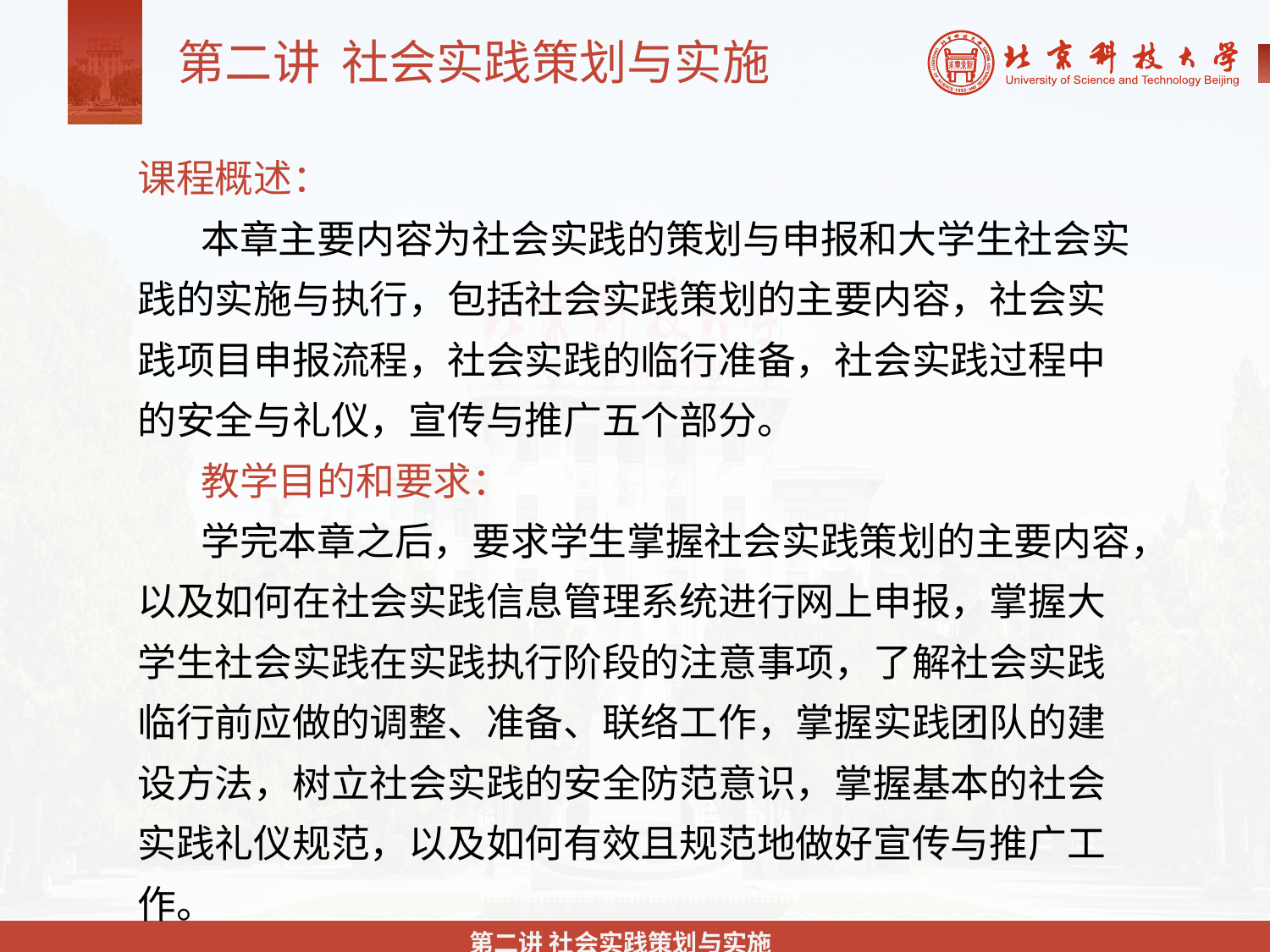

第二讲  社会实践策划与实施
课程概述：
本章主要内容为社会实践的策划与申报和大学生社会实践的实施与执行，包括社会实践策划的主要内容，社会实践项目申报流程，社会实践的临行准备，社会实践过程中的安全与礼仪，宣传与推广五个部分。
教学目的和要求：
学完本章之后，要求学生掌握社会实践策划的主要内容，以及如何在社会实践信息管理系统进行网上申报，掌握大学生社会实践在实践执行阶段的注意事项，了解社会实践临行前应做的调整、准备、联络工作，掌握实践团队的建设方法，树立社会实践的安全防范意识，掌握基本的社会实践礼仪规范，以及如何有效且规范地做好宣传与推广工作。